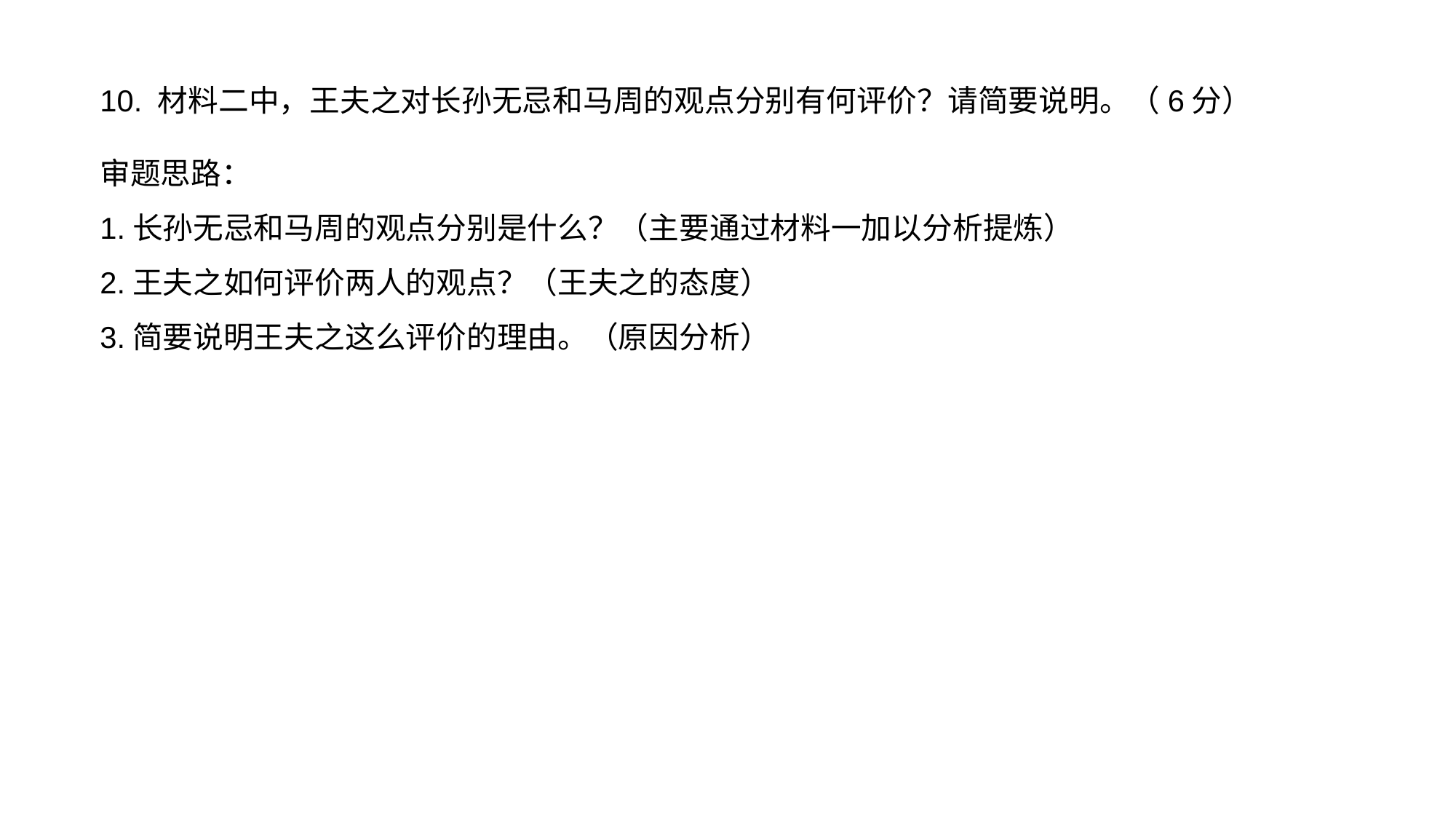

10. 材料二中，王夫之对长孙无忌和马周的观点分别有何评价？请简要说明。（6分）

审题思路：
1.长孙无忌和马周的观点分别是什么？（主要通过材料一加以分析提炼）
2.王夫之如何评价两人的观点？（王夫之的态度）
3.简要说明王夫之这么评价的理由。（原因分析）